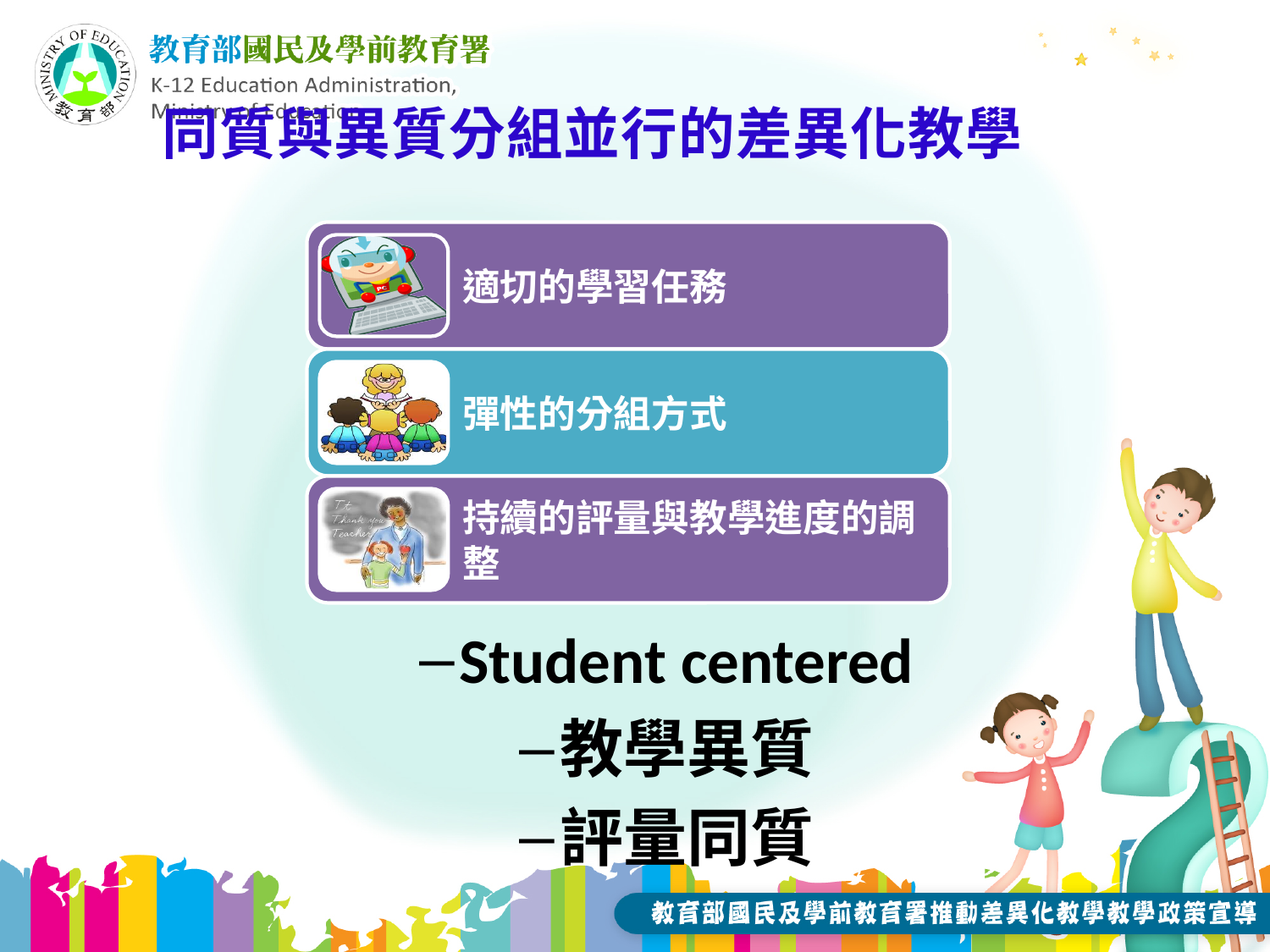

# 同質與異質分組並行的差異化教學
適切的學習任務
彈性的分組方式
持續的評量與教學進度的調整
Student centered
教學異質
評量同質